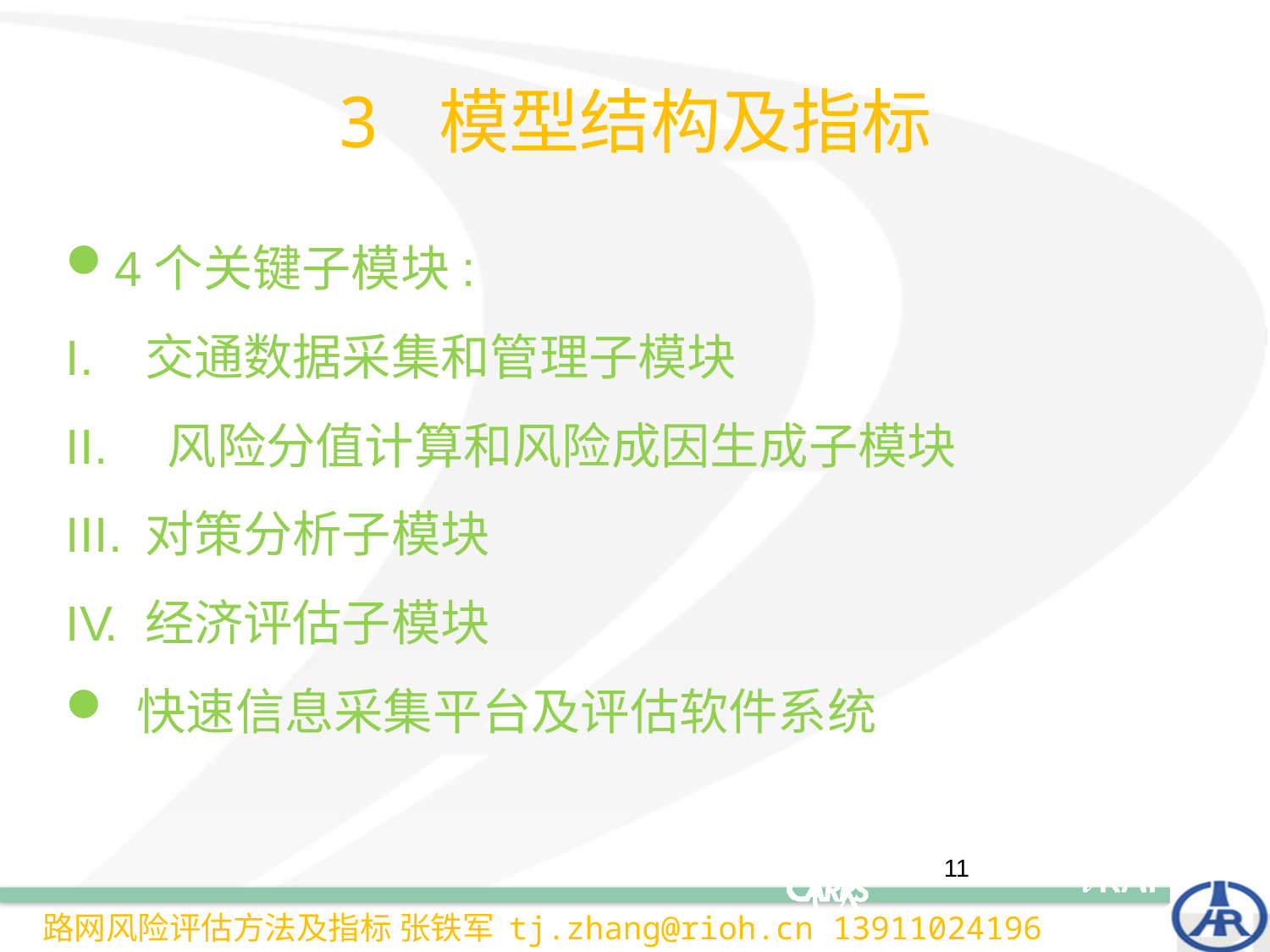

3 模型结构及指标
4个关键子模块:
交通数据采集和管理子模块
 风险分值计算和风险成因生成子模块
对策分析子模块
经济评估子模块
快速信息采集平台及评估软件系统

11